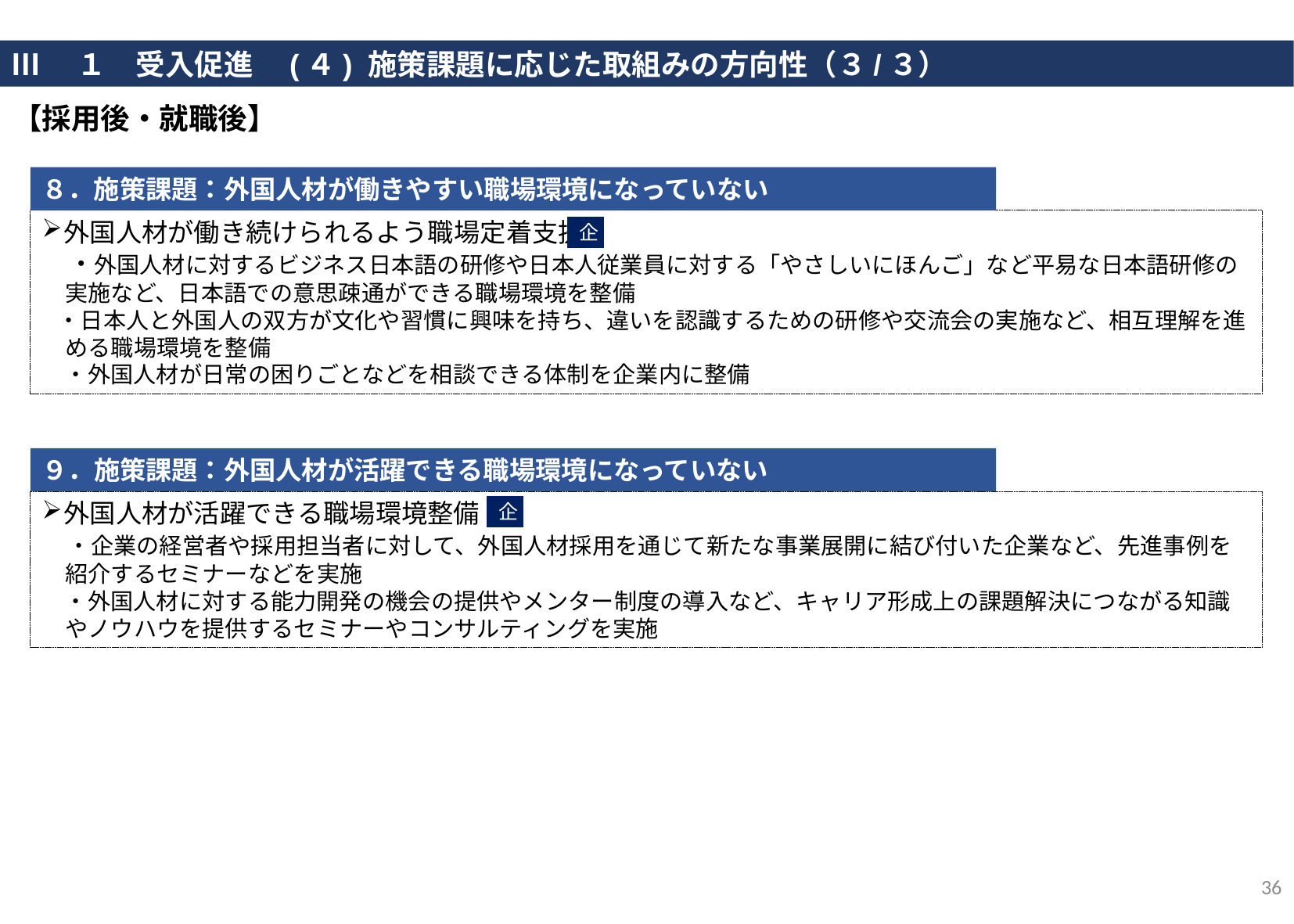

Ⅲ　１　受入促進　(４) 施策課題に応じた取組みの方向性（３/３）
【採用後・就職後】
８．施策課題：外国人材が働きやすい職場環境になっていない
外国人材が働き続けられるよう職場定着支援
　・外国人材に対するビジネス日本語の研修や日本人従業員に対する「やさしいにほんご」など平易な日本語研修の実施など、日本語での意思疎通ができる職場環境を整備
  ・日本人と外国人の双方が文化や習慣に興味を持ち、違いを認識するための研修や交流会の実施など、相互理解を進める職場環境を整備
　・外国人材が日常の困りごとなどを相談できる体制を企業内に整備
企
９．施策課題：外国人材が活躍できる職場環境になっていない
外国人材が活躍できる職場環境整備
　・企業の経営者や採用担当者に対して、外国人材採用を通じて新たな事業展開に結び付いた企業など、先進事例を紹介するセミナーなどを実施
　・外国人材に対する能力開発の機会の提供やメンター制度の導入など、キャリア形成上の課題解決につながる知識やノウハウを提供するセミナーやコンサルティングを実施
企
36